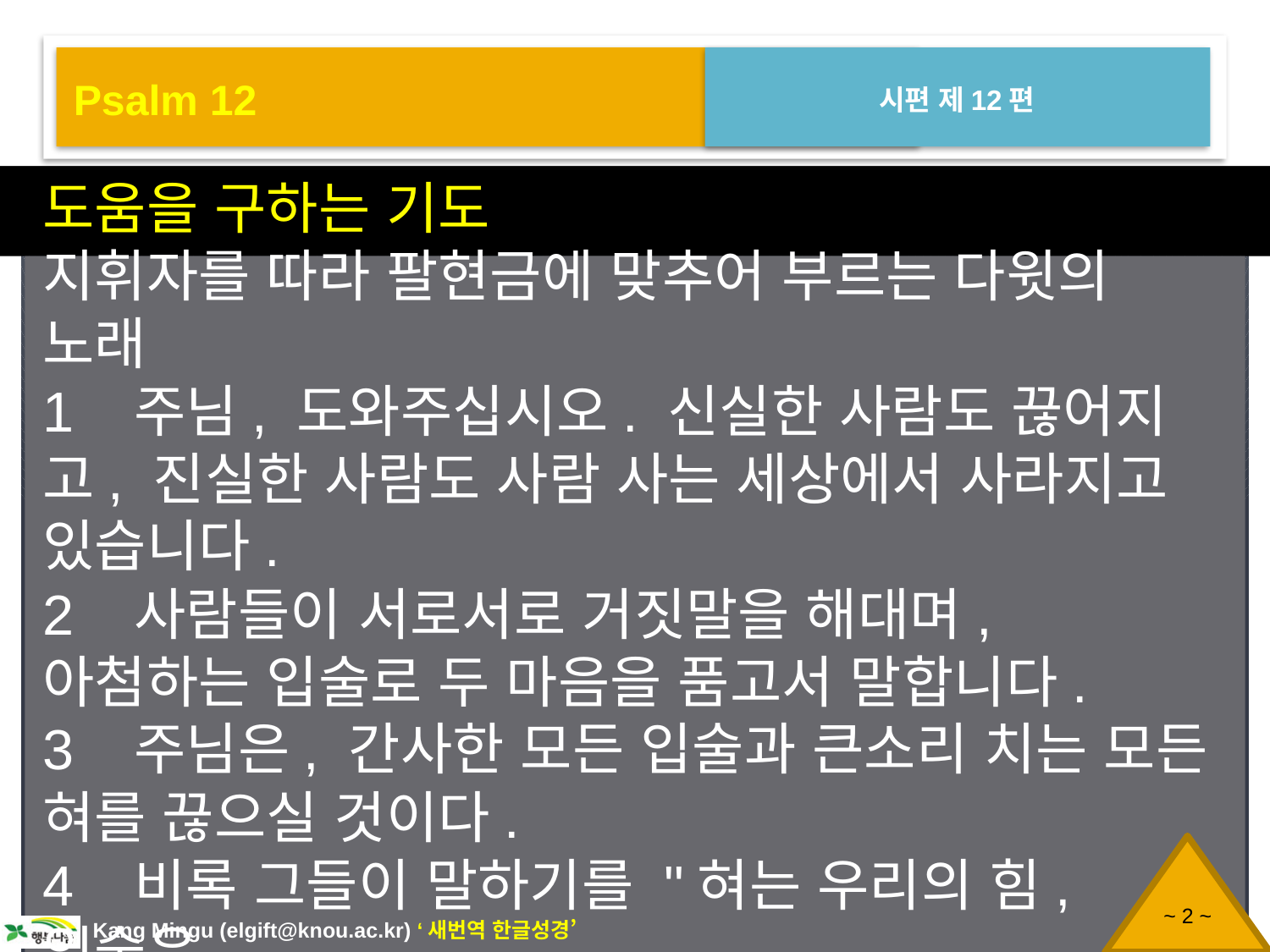

Psalm 12
시편 제12편
도움을 구하는 기도
지휘자를 따라 팔현금에 맞추어 부르는 다윗의 노래
1   주님, 도와주십시오. 신실한 사람도 끊어지고, 진실한 사람도 사람 사는 세상에서 사라지고 있습니다.
2   사람들이 서로서로 거짓말을 해대며, 아첨하는 입술로 두 마음을 품고서 말합니다.
3   주님은, 간사한 모든 입술과 큰소리 치는 모든 혀를 끊으실 것이다.
4   비록 그들이 말하기를 "혀는 우리의 힘, 입술은